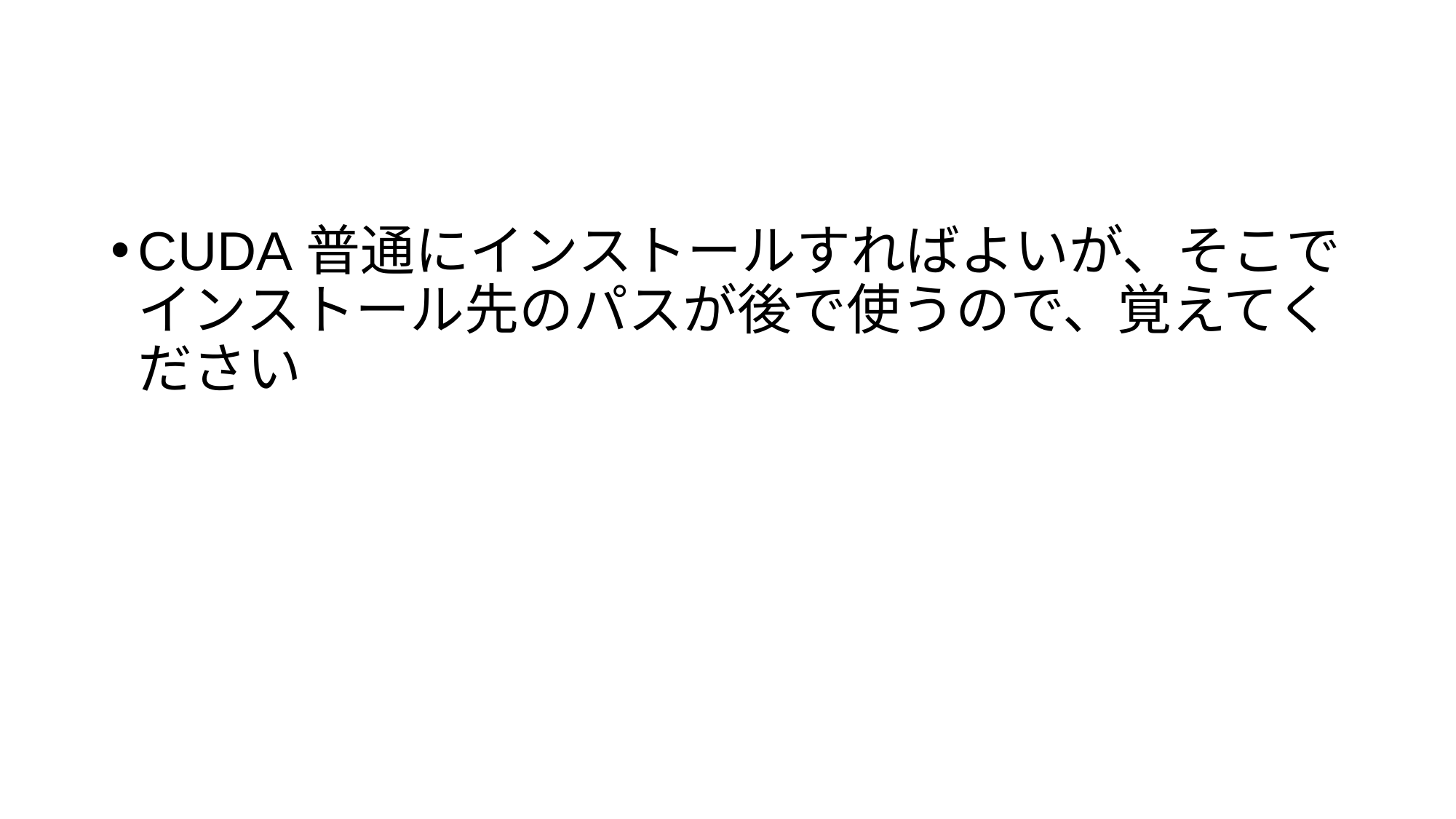

#
CUDA普通にインストールすればよいが、そこでインストール先のパスが後で使うので、覚えてください